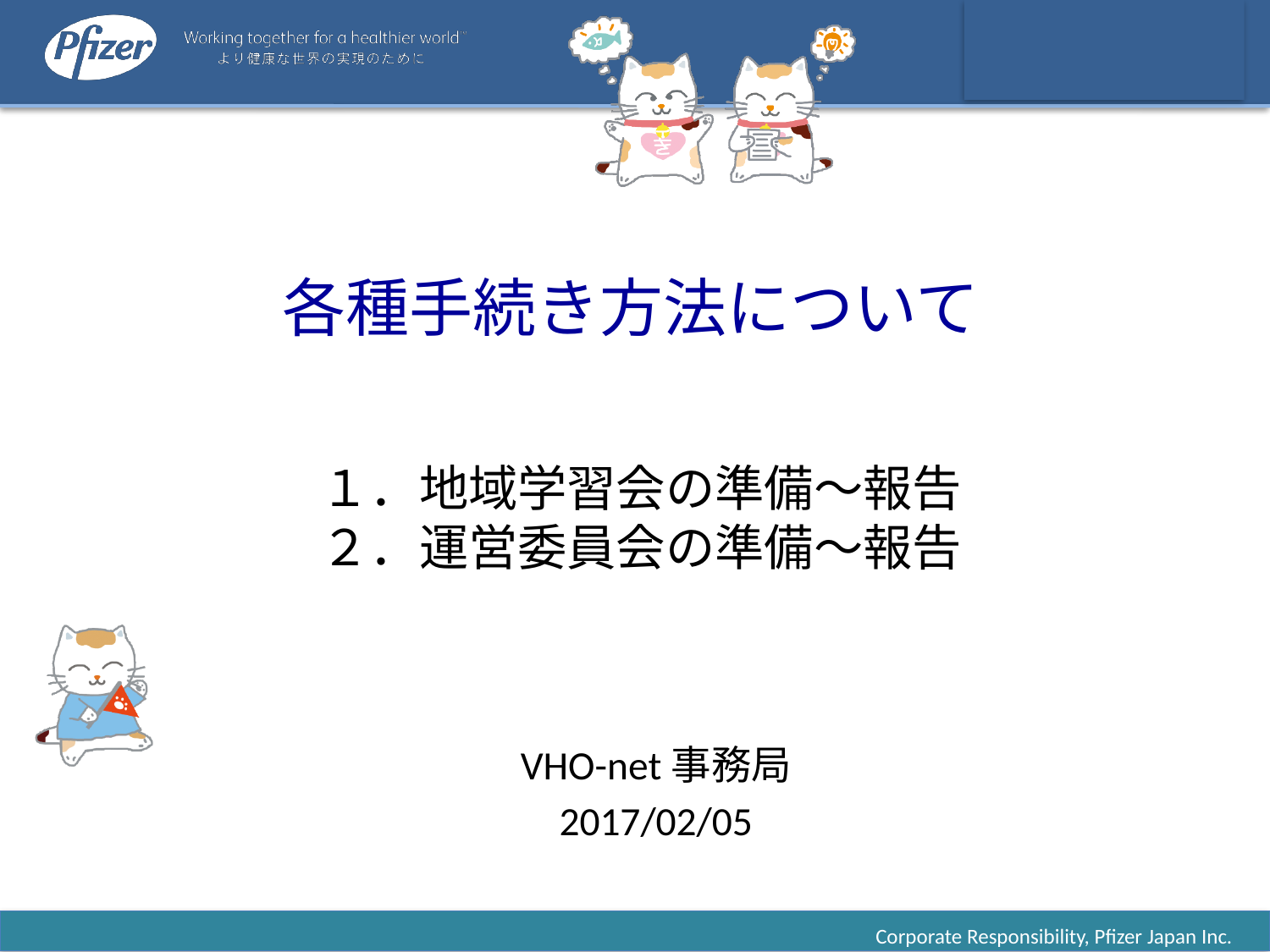

各種手続き方法について
# １．地域学習会の準備～報告 ２．運営委員会の準備～報告
VHO-net事務局
2017/02/05